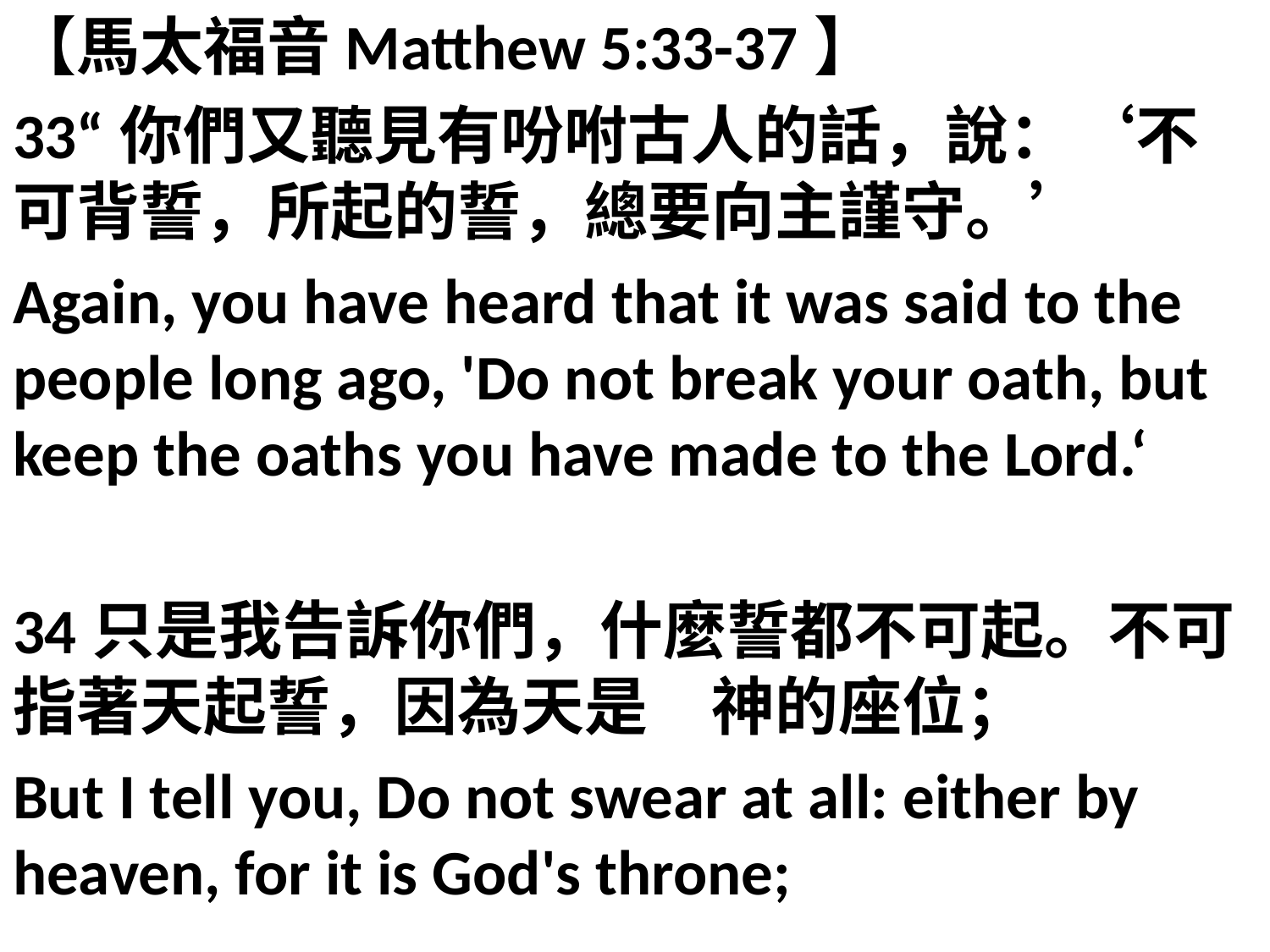

【馬太福音Matthew 5:33-37】
33“你們又聽見有吩咐古人的話，說：‘不可背誓，所起的誓，總要向主謹守。’
Again, you have heard that it was said to the people long ago, 'Do not break your oath, but keep the oaths you have made to the Lord.‘

34只是我告訴你們，什麼誓都不可起。不可指著天起誓，因為天是　神的座位；
But I tell you, Do not swear at all: either by heaven, for it is God's throne;